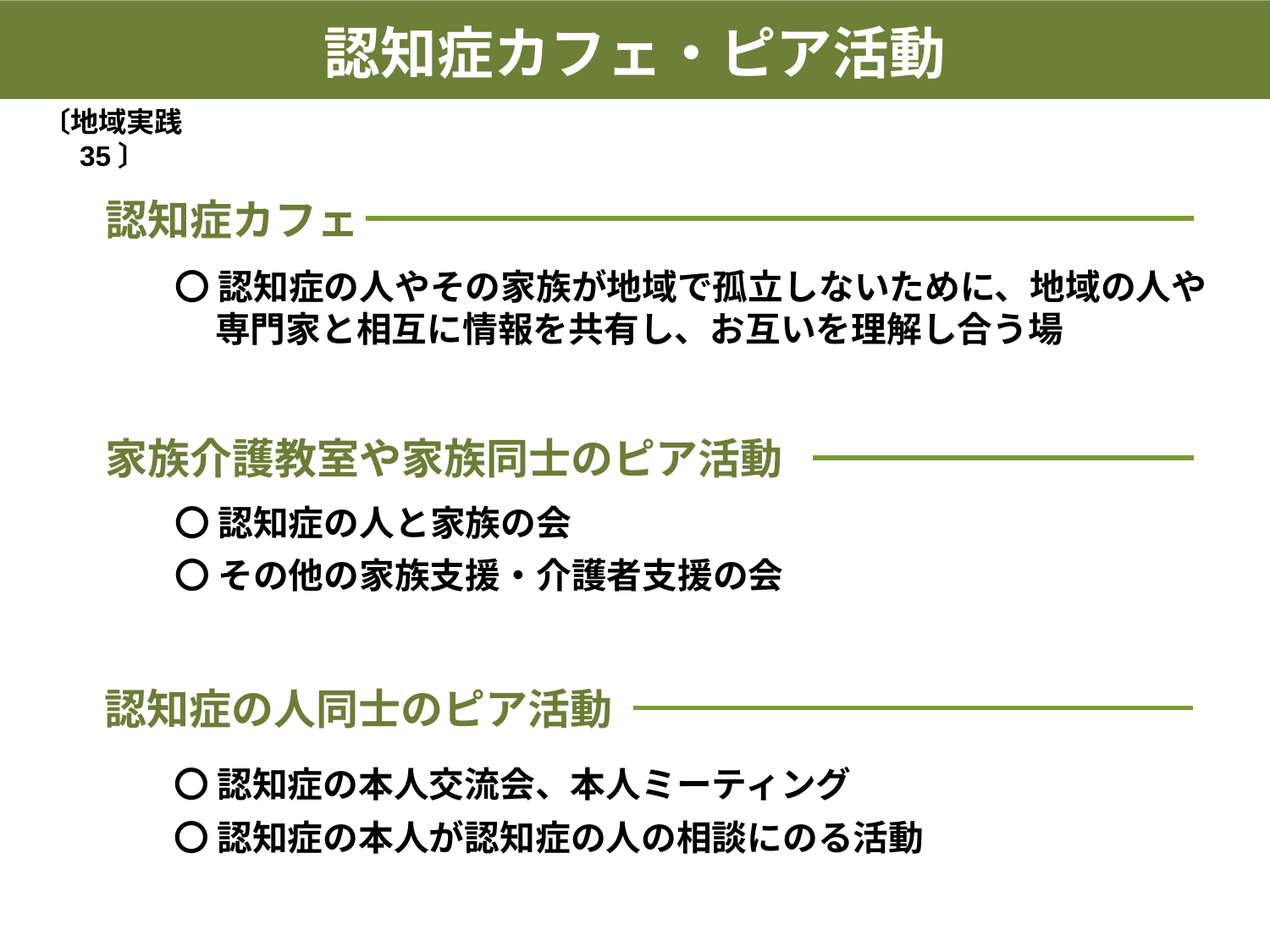

認知症カフェ・ピア活動
〔地域実践 35〕
認知症カフェ
〇 認知症の人やその家族が地域で孤立しないために、地域の人や
    専門家と相互に情報を共有し、お互いを理解し合う場
家族介護教室や家族同士のピア活動
〇 認知症の人と家族の会
〇 その他の家族支援・介護者支援の会
認知症の人同士のピア活動
〇 認知症の本人交流会、本人ミーティング
〇 認知症の本人が認知症の人の相談にのる活動